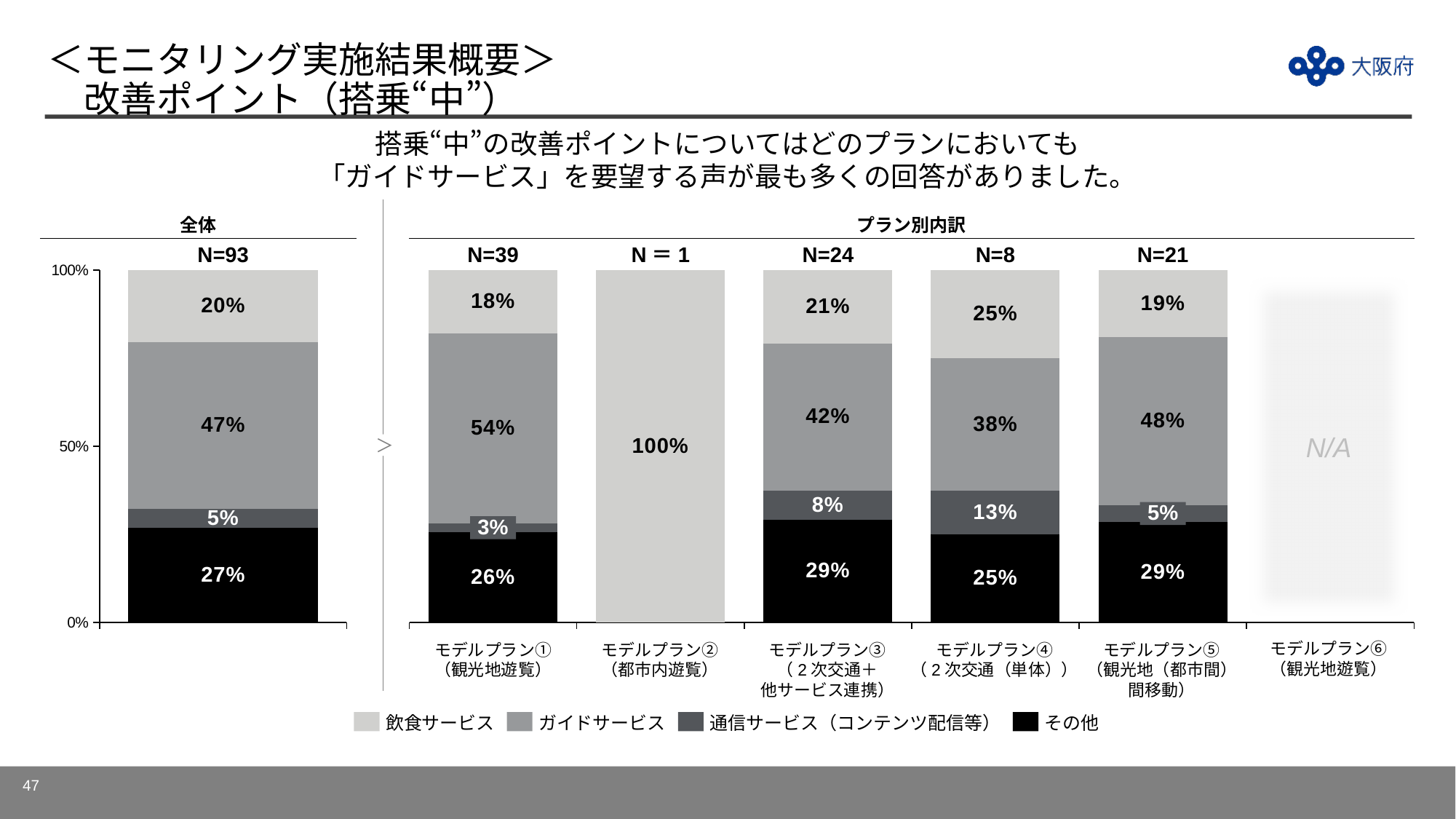

# ＜モニタリング実施結果概要＞ 　改善ポイント（搭乗“中”）
搭乗“中”の改善ポイントについてはどのプランにおいても
「ガイドサービス」を要望する声が最も多くの回答がありました。
全体
プラン別内訳

### Chart

| Category |  |  |  |  |
|---|---|---|---|---|

### Chart

| Category |  |  |  |  |
|---|---|---|---|---|
N=93
N=39
N＝1
N=24
N=8
N=21
N/A
＞
5%
3%
モデルプラン⑥
（観光地遊覧）
モデルプラン①
（観光地遊覧）
モデルプラン②
（都市内遊覧）
モデルプラン③
（2次交通＋
他サービス連携）
モデルプラン④
（2次交通（単体））
モデルプラン⑤
（観光地（都市間）
間移動）
飲食サービス
ガイドサービス
通信サービス（コンテンツ配信等）
その他